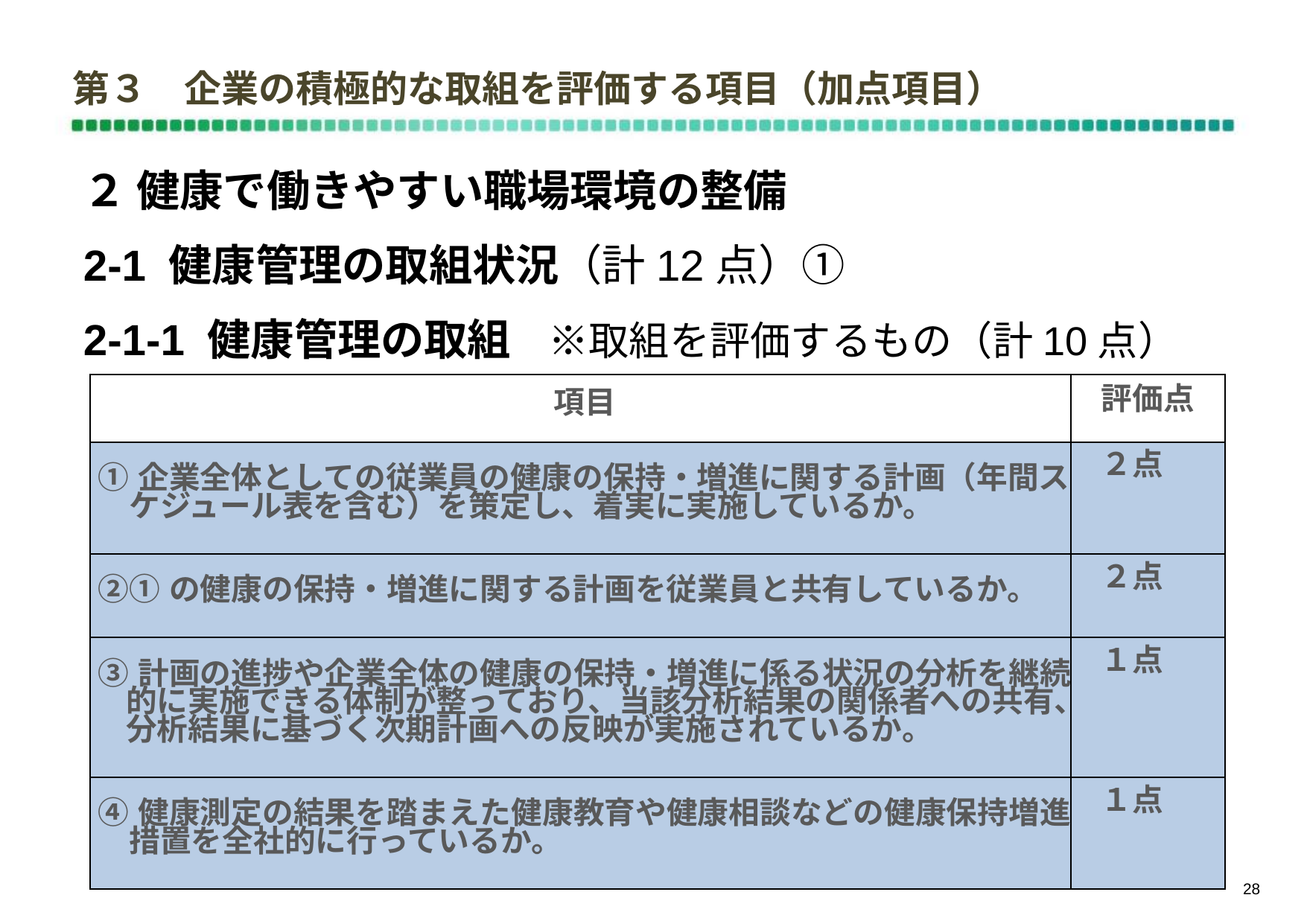

# 第３　企業の積極的な取組を評価する項目（加点項目）
２ 健康で働きやすい職場環境の整備

2-1 健康管理の取組状況（計12点）①

2-1-1 健康管理の取組　※取組を評価するもの（計10点）

| 項目 | 評価点 |
| --- | --- |
| ①企業全体としての従業員の健康の保持・増進に関する計画（年間ス 　ケジュール表を含む）を策定し、着実に実施しているか。 | ２点 |
| ②①の健康の保持・増進に関する計画を従業員と共有しているか。 | ２点 |
| ③計画の進捗や企業全体の健康の保持・増進に係る状況の分析を継続的に実施できる体制が整っており、当該分析結果の関係者への共有、分析結果に基づく次期計画への反映が実施されているか。 | １点 |
| ④健康測定の結果を踏まえた健康教育や健康相談などの健康保持増進 　措置を全社的に行っているか。 | １点 |
| 項 目 | 評価点 |
| --- | --- |
28